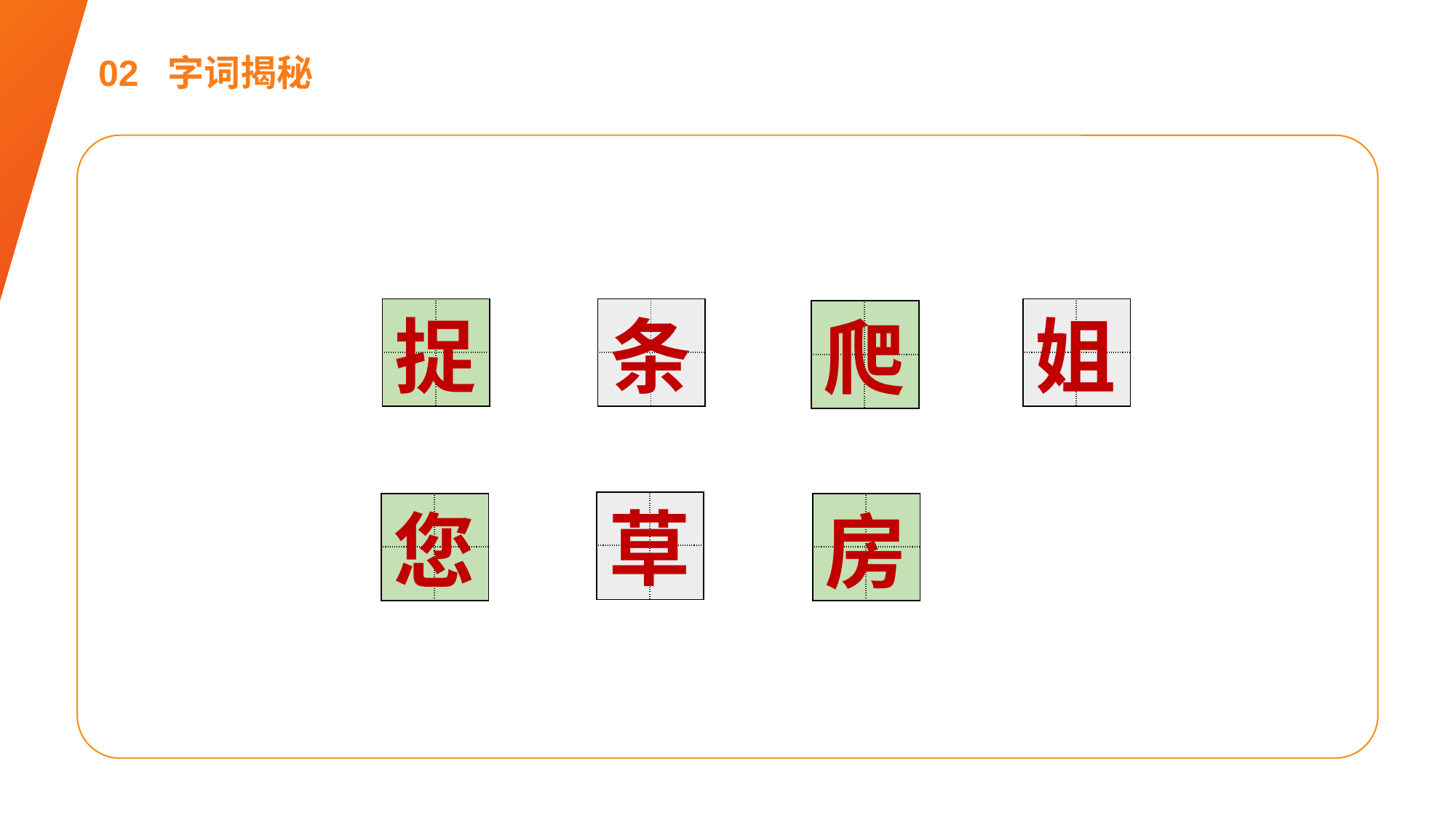

02  字词揭秘
|  |  |
| --- | --- |
|  |  |
|  |  |
| --- | --- |
|  |  |
|  |  |
| --- | --- |
|  |  |
条
姐
捉
|  |  |
| --- | --- |
|  |  |
爬
草
|  |  |
| --- | --- |
|  |  |
|  |  |
| --- | --- |
|  |  |
|  |  |
| --- | --- |
|  |  |
您
房